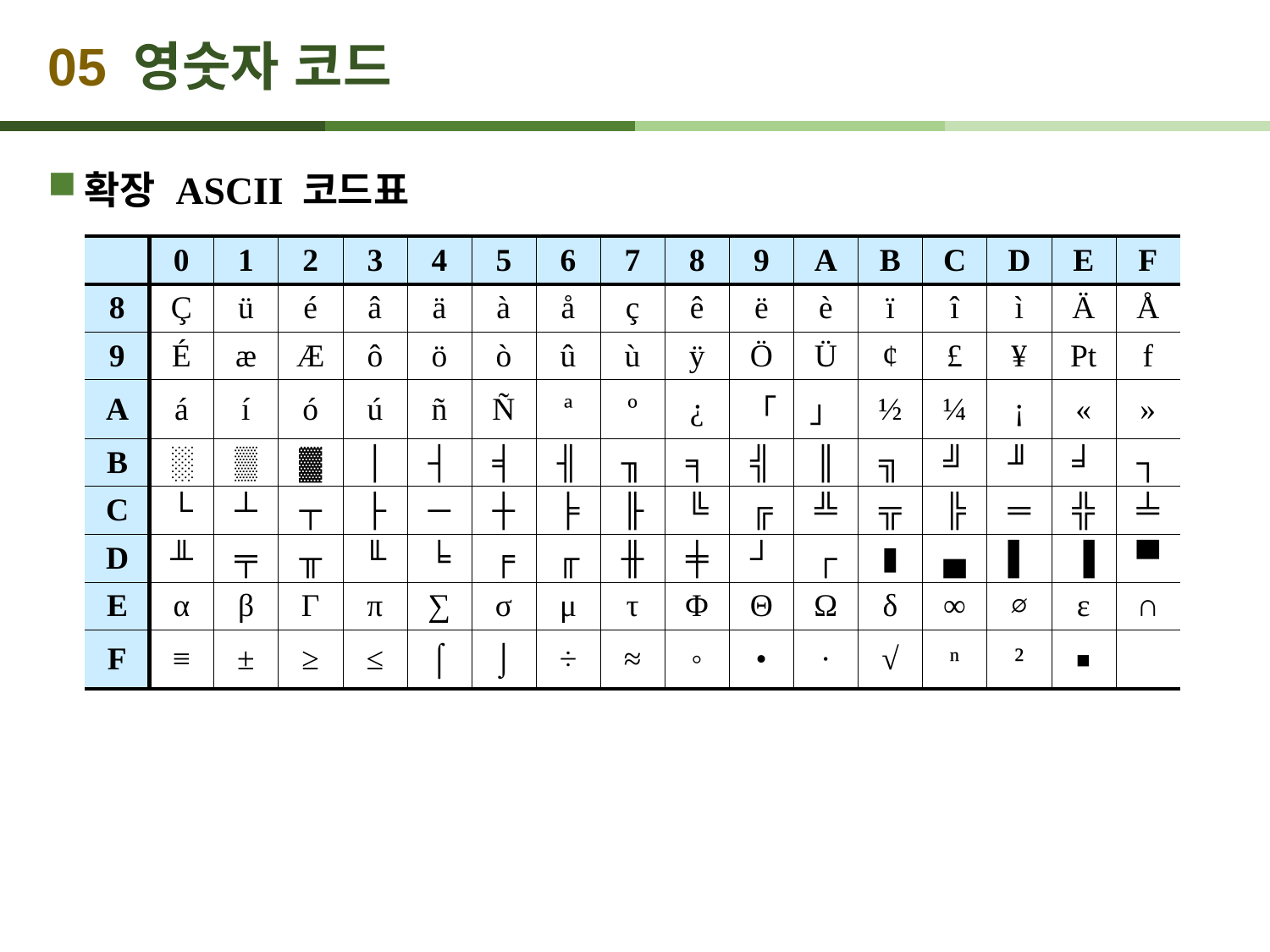

# 05 영숫자 코드
확장 ASCII 코드표

|  | 0 | 1 | 2 | 3 | 4 | 5 | 6 | 7 | 8 | 9 | A | B | C | D | E | F |
| --- | --- | --- | --- | --- | --- | --- | --- | --- | --- | --- | --- | --- | --- | --- | --- | --- |
| 8 | Ç | ü | é | â | ä | à | å | ç | ê | ë | è | ï | î | ì | Ä | Å |
| 9 | É | æ | Æ | ô | ö | ò | û | ù | ÿ | Ö | Ü | ¢ | £ | ¥ | Pt | f |
| A | á | í | ó | ú | ñ | Ñ | ª | º | ¿ | 「 | 」 | ½ | ¼ | ¡ | « | » |
| B | ░ | ▒ | ▓ | │ | ┤ | ╡ | ╢ | ╖ | ╕ | ╣ | ║ | ╗ | ╝ | ╜ | ╛ | ┐ |
| C | └ | ┴ | ┬ | ├ | ─ | ┼ | ╞ | ╟ | ╚ | ╔ | ╩ | ╦ | ╠ | ═ | ╬ | ╧ |
| D | ╨ | ╤ | ╥ | ╙ | ╘ | ╒ | ╓ | ╫ | ╪ | ┘ | ┌ | ▮ | ▄ | ▌ | ▐ | ▀ |
| E | α | β | Γ | π | ∑ | σ | μ | τ | Φ | Θ | Ω | δ | ∞ | ∅ | ε | ∩ |
| F | ≡ | ± | ≥ | ≤ | ⌠ | ⌡ | ÷ | ≈ | ◦ | • | ∙ | √ | ⁿ | ² | ￭ |  |